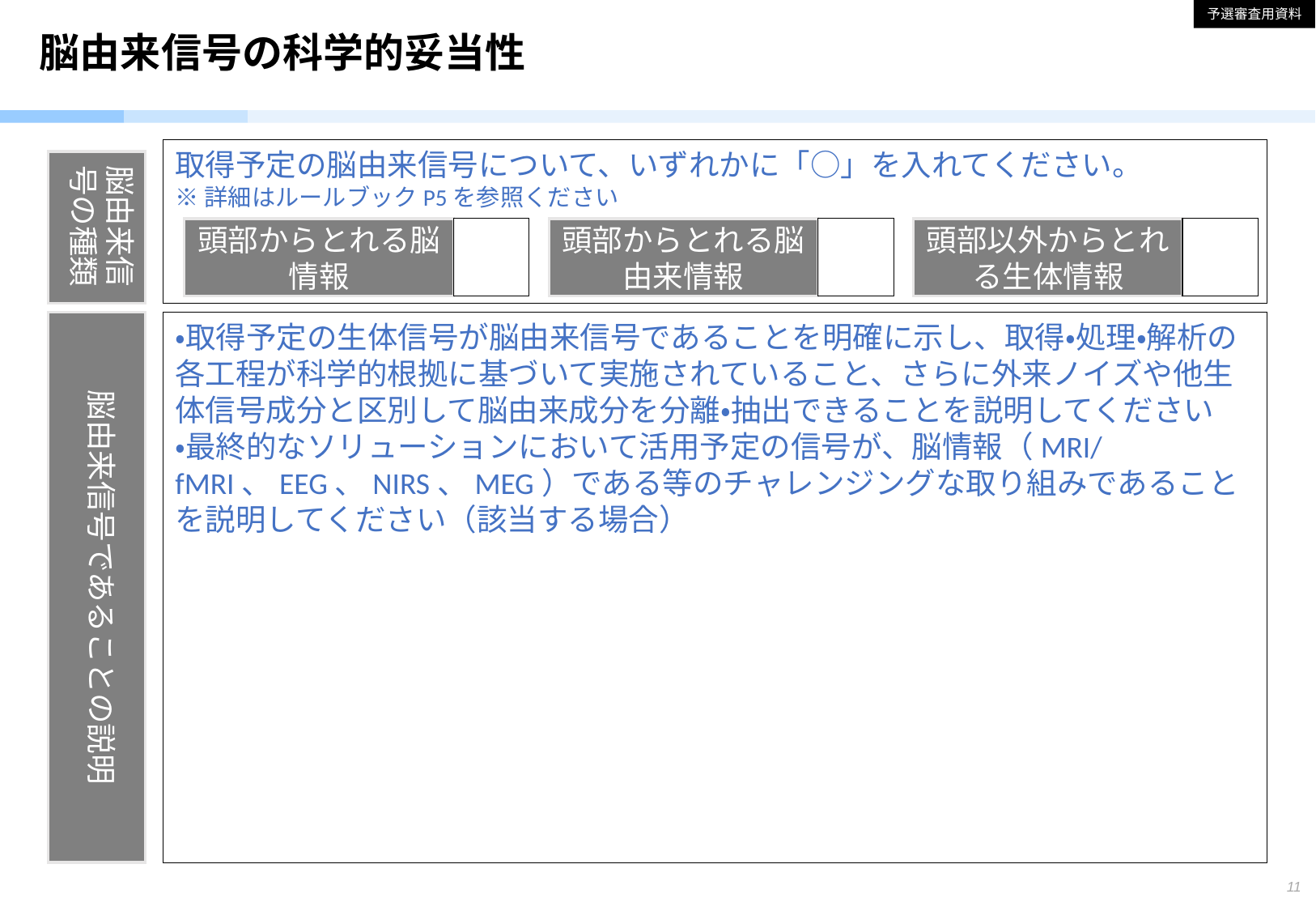

予選審査用資料
# 脳由来信号の科学的妥当性
脳由来信
号の種類
取得予定の脳由来信号について、いずれかに「○」を入れてください。
※詳細はルールブックP5を参照ください

頭部からとれる脳情報

頭部からとれる脳由来情報

頭部以外からとれる生体情報

脳由来信号であることの説明
・取得予定の生体信号が脳由来信号であることを明確に示し、取得・処理・解析の各工程が科学的根拠に基づいて実施されていること、さらに外来ノイズや他生体信号成分と区別して脳由来成分を分離・抽出できることを説明してください
・最終的なソリューションにおいて活用予定の信号が、脳情報（MRI/fMRI、EEG、NIRS、MEG）である等のチャレンジングな取り組みであることを説明してください（該当する場合）

11